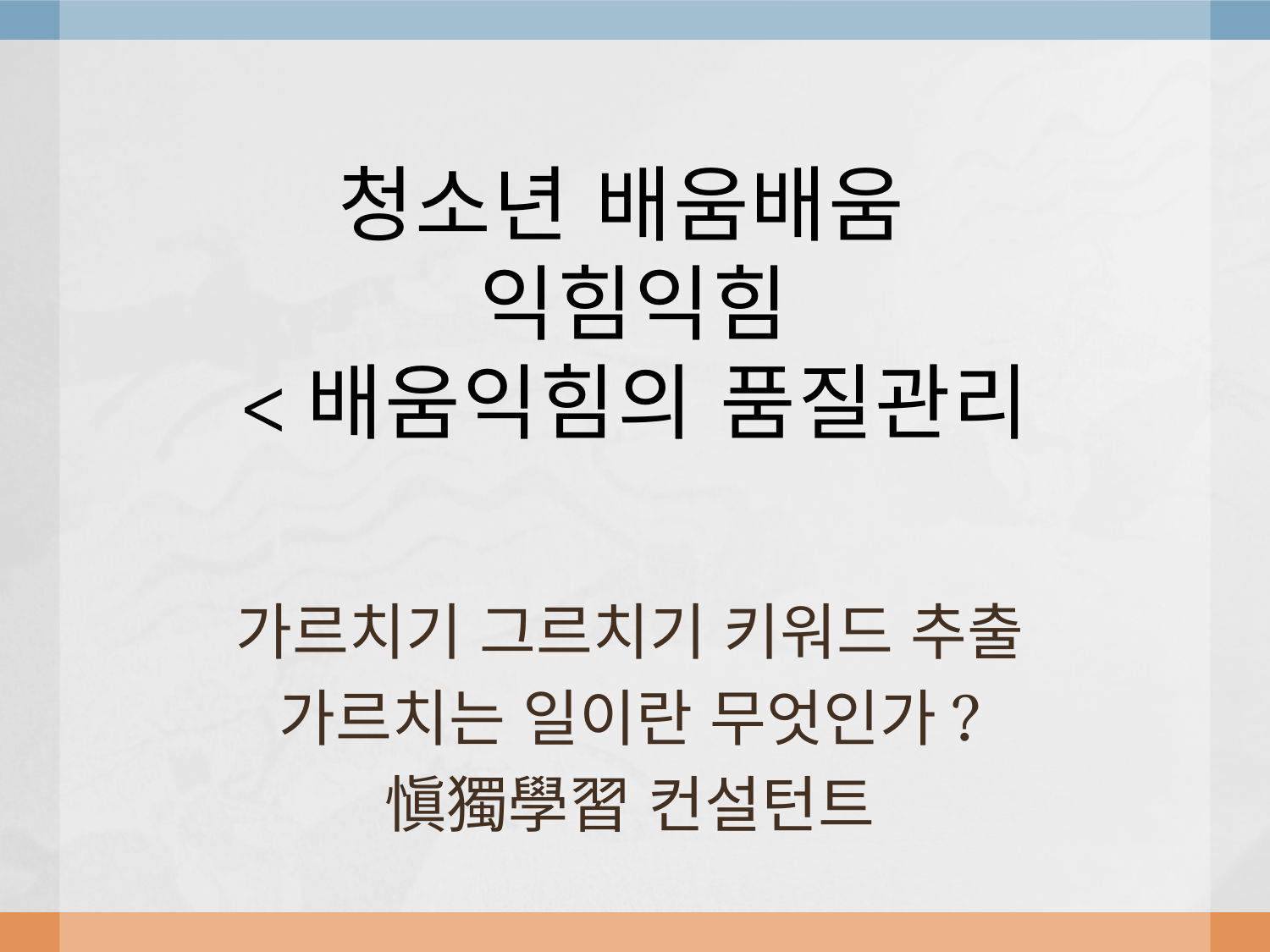

# 청소년 배움배움 익힘익힘 <배움익힘의 품질관리

가르치기 그르치기 키워드 추출
가르치는 일이란 무엇인가?
愼獨學習 컨설턴트